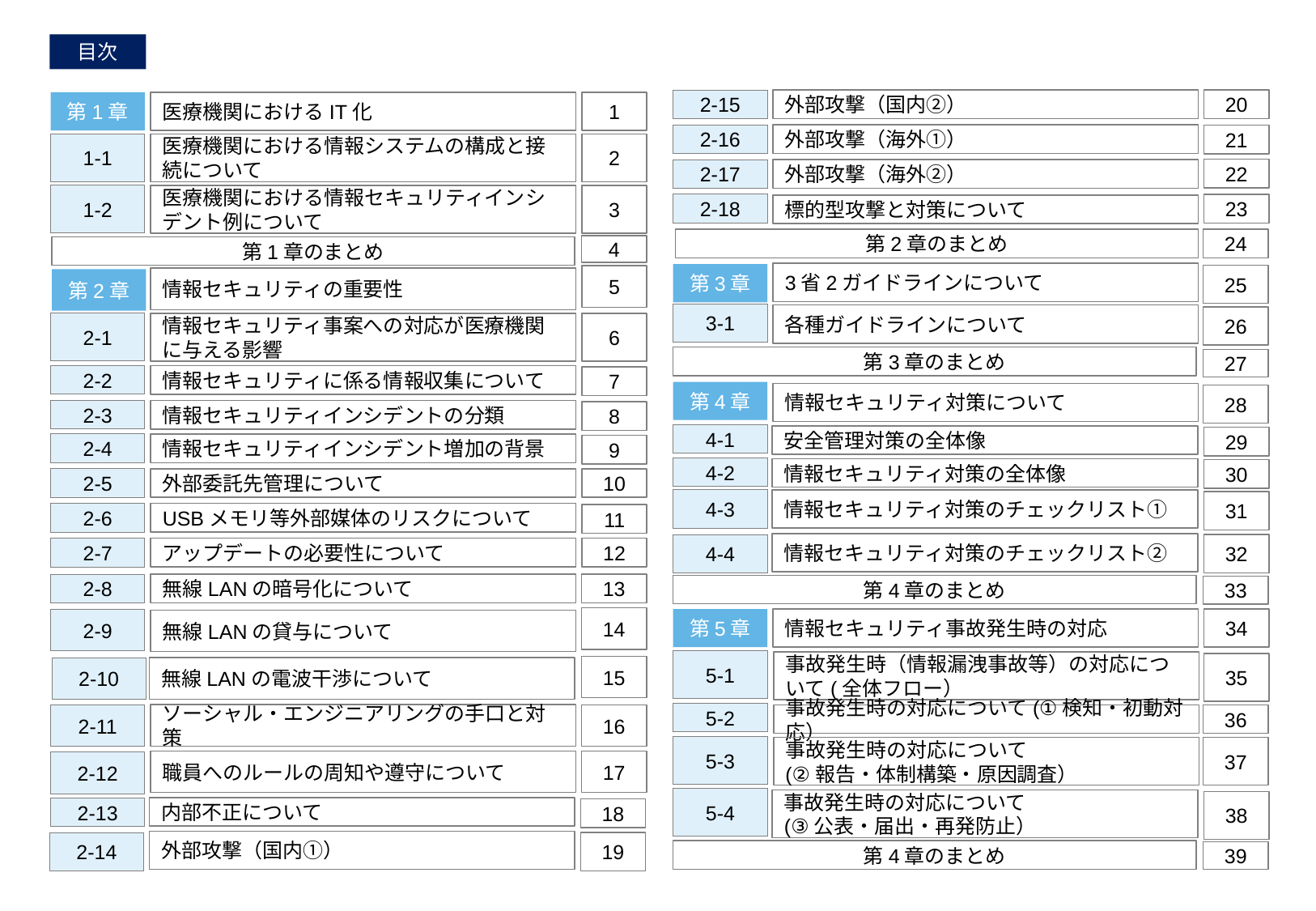

目次
2-15
外部攻撃（国内②）
20
第1章
医療機関におけるIT化
1
2-16
外部攻撃（海外①）
21
1-1
医療機関における情報システムの構成と接続について
2
22
2-17
外部攻撃（海外②）
1-2
医療機関における情報セキュリティインシデント例について
3
2-18
23
標的型攻撃と対策について
3省2ガイドラインについて
第3章
25
5
情報セキュリティの重要性
第2章
3-1
各種ガイドラインについて
26
2-1
情報セキュリティ事案への対応が医療機関に与える影響
6
2-2
情報セキュリティに係る情報収集について
7
第4章
情報セキュリティ対策について
28
2-3
情報セキュリティインシデントの分類
8
4-1
安全管理対策の全体像
29
2-4
情報セキュリティインシデント増加の背景
9
4-2
情報セキュリティ対策の全体像
30
2-5
外部委託先管理について
10
4-3
情報セキュリティ対策のチェックリスト①
31
2-6
USBメモリ等外部媒体のリスクについて
11
情報セキュリティ対策のチェックリスト②
4-4
32
2-7
アップデートの必要性について
12
13
2-8
無線LANの暗号化について
14
第5章
情報セキュリティ事故発生時の対応
34
2-9
無線LANの貸与について
5-1
事故発生時（情報漏洩事故等）の対応について(全体フロー）
35
15
2-10
無線LANの電波干渉について
5-2
ソーシャル・エンジニアリングの手口と対策
2-11
16
事故発生時の対応について(①検知・初動対応）
36
5-3
事故発生時の対応について
(②報告・体制構築・原因調査）
37
職員へのルールの周知や遵守について
17
2-12
5-4
事故発生時の対応について
(③公表・届出・再発防止）
38
内部不正について
2-13
18
外部攻撃（国内①）
2-14
19
第2章のまとめ
24
4
第1章のまとめ
第3章のまとめ
27
第4章のまとめ
33
第4章のまとめ
39